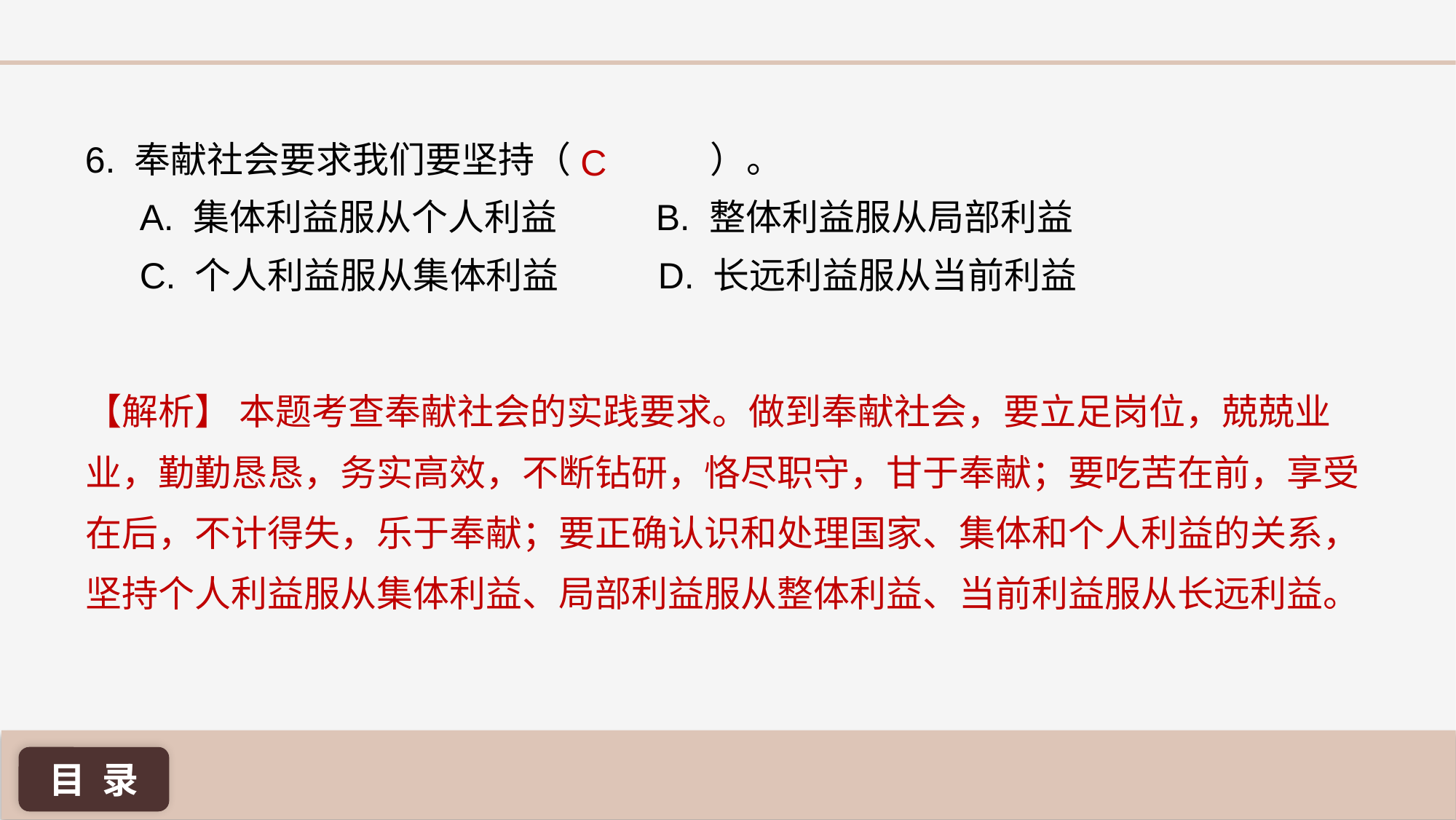

6. 奉献社会要求我们要坚持（  	   ）。
A. 集体利益服从个人利益           B. 整体利益服从局部利益
C. 个人利益服从集体利益           D. 长远利益服从当前利益
C
【解析】 本题考查奉献社会的实践要求。做到奉献社会，要立足岗位，兢兢业业，勤勤恳恳，务实高效，不断钻研，恪尽职守，甘于奉献；要吃苦在前，享受在后，不计得失，乐于奉献；要正确认识和处理国家、集体和个人利益的关系，坚持个人利益服从集体利益、局部利益服从整体利益、当前利益服从长远利益。